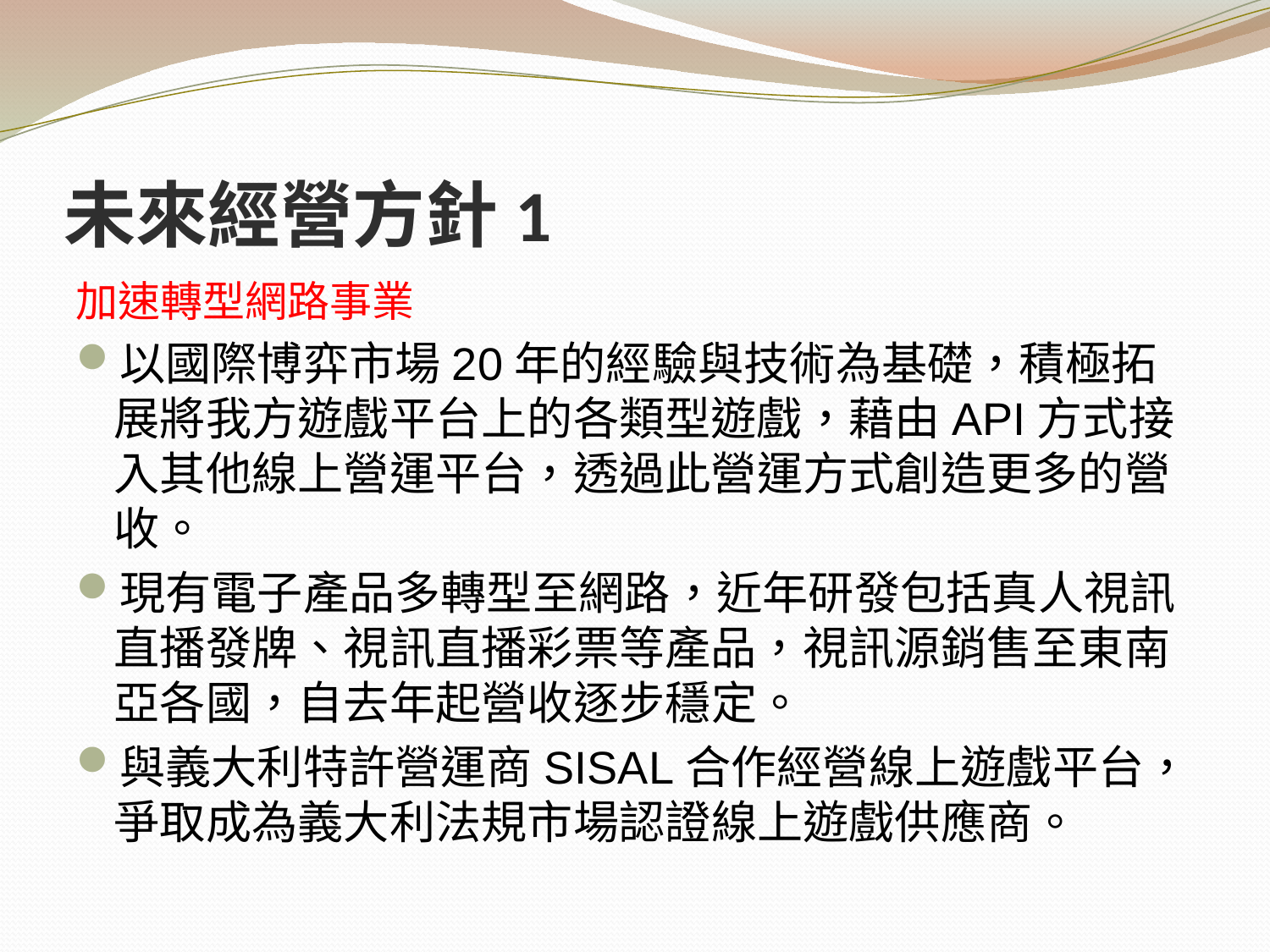

# 未來經營方針1
加速轉型網路事業
以國際博弈市場20年的經驗與技術為基礎，積極拓展將我方遊戲平台上的各類型遊戲，藉由API方式接入其他線上營運平台，透過此營運方式創造更多的營收。
現有電子產品多轉型至網路，近年研發包括真人視訊直播發牌、視訊直播彩票等產品，視訊源銷售至東南亞各國，自去年起營收逐步穩定。
與義大利特許營運商SISAL合作經營線上遊戲平台，爭取成為義大利法規市場認證線上遊戲供應商。